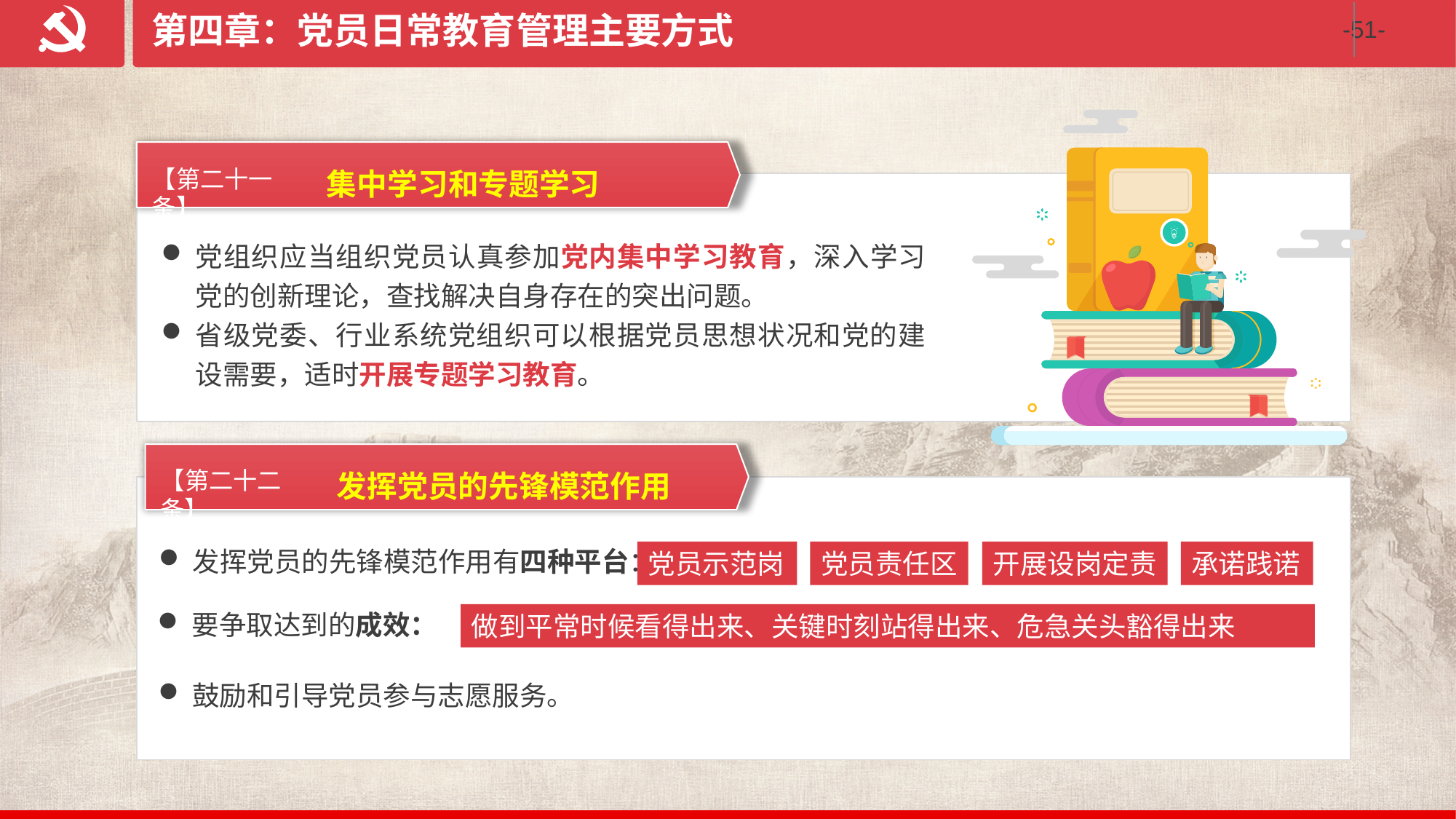

第四章：党员日常教育管理主要方式

集中学习和专题学习
【第二十一条】

党组织应当组织党员认真参加党内集中学习教育，深入学习党的创新理论，查找解决自身存在的突出问题。
省级党委、行业系统党组织可以根据党员思想状况和党的建设需要，适时开展专题学习教育。

发挥党员的先锋模范作用
【第二十二条】

发挥党员的先锋模范作用有四种平台：
党员示范岗
党员责任区
开展设岗定责
承诺践诺
要争取达到的成效：
做到平常时候看得出来、关键时刻站得出来、危急关头豁得出来
鼓励和引导党员参与志愿服务。